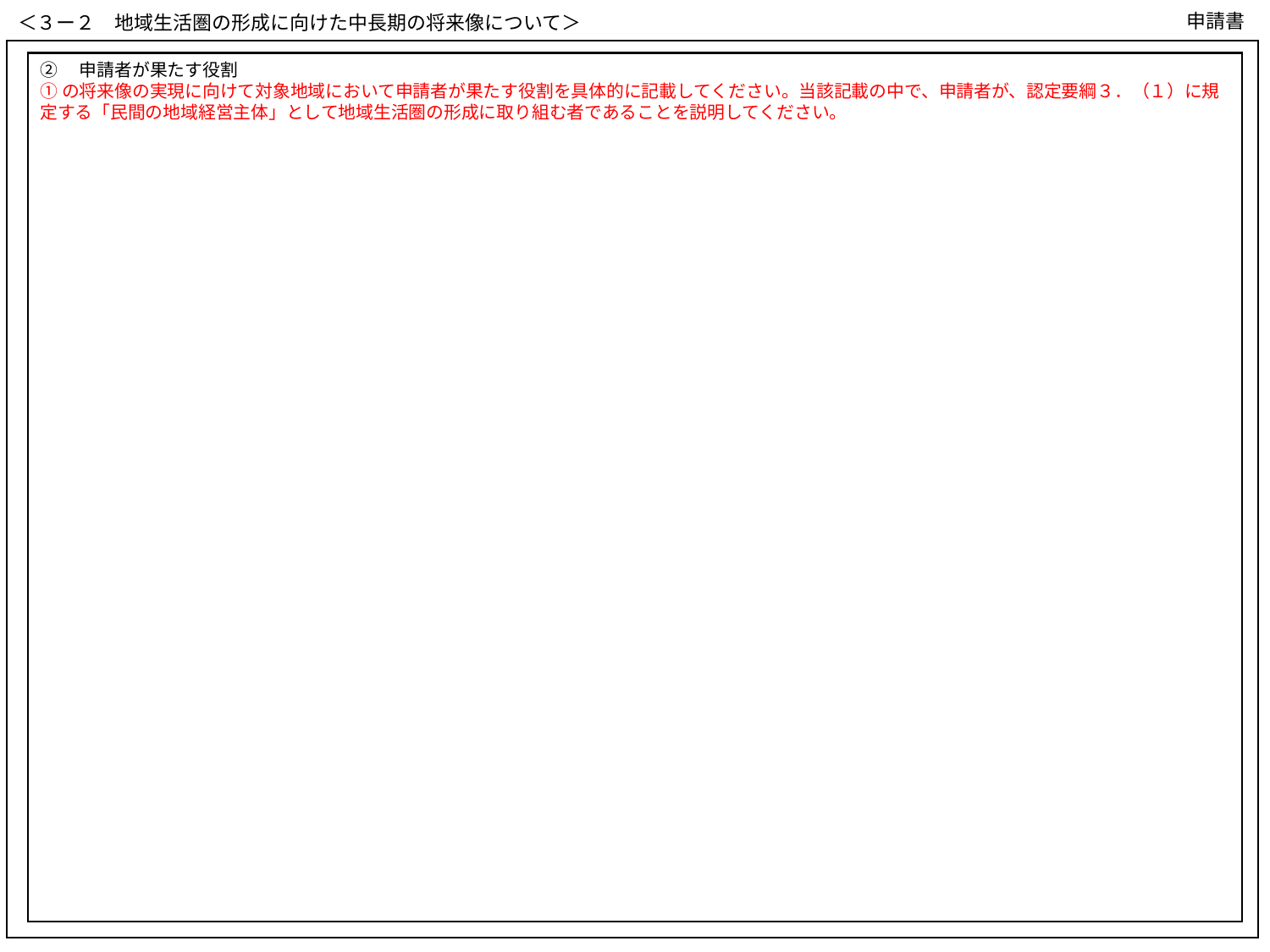

申請書
＜３ー２　地域生活圏の形成に向けた中長期の将来像について＞

②　申請者が果たす役割
①の将来像の実現に向けて対象地域において申請者が果たす役割を具体的に記載してください。当該記載の中で、申請者が、認定要綱３．（１）に規定する「民間の地域経営主体」として地域生活圏の形成に取り組む者であることを説明してください。